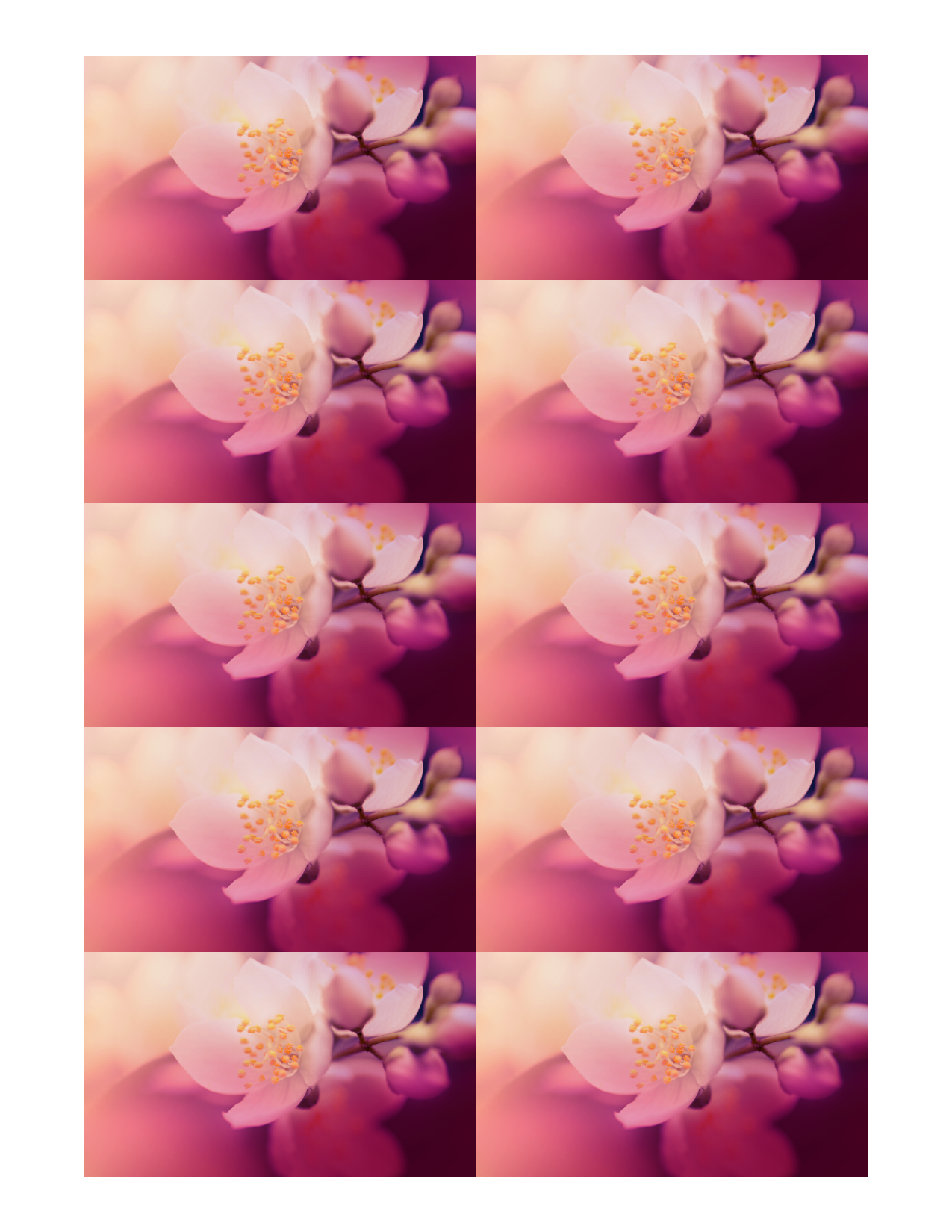

赵强

自然摄影

广州市黄石路 50 号，
98052

360.555.0150

msato@example.com

@msatoexamplecom